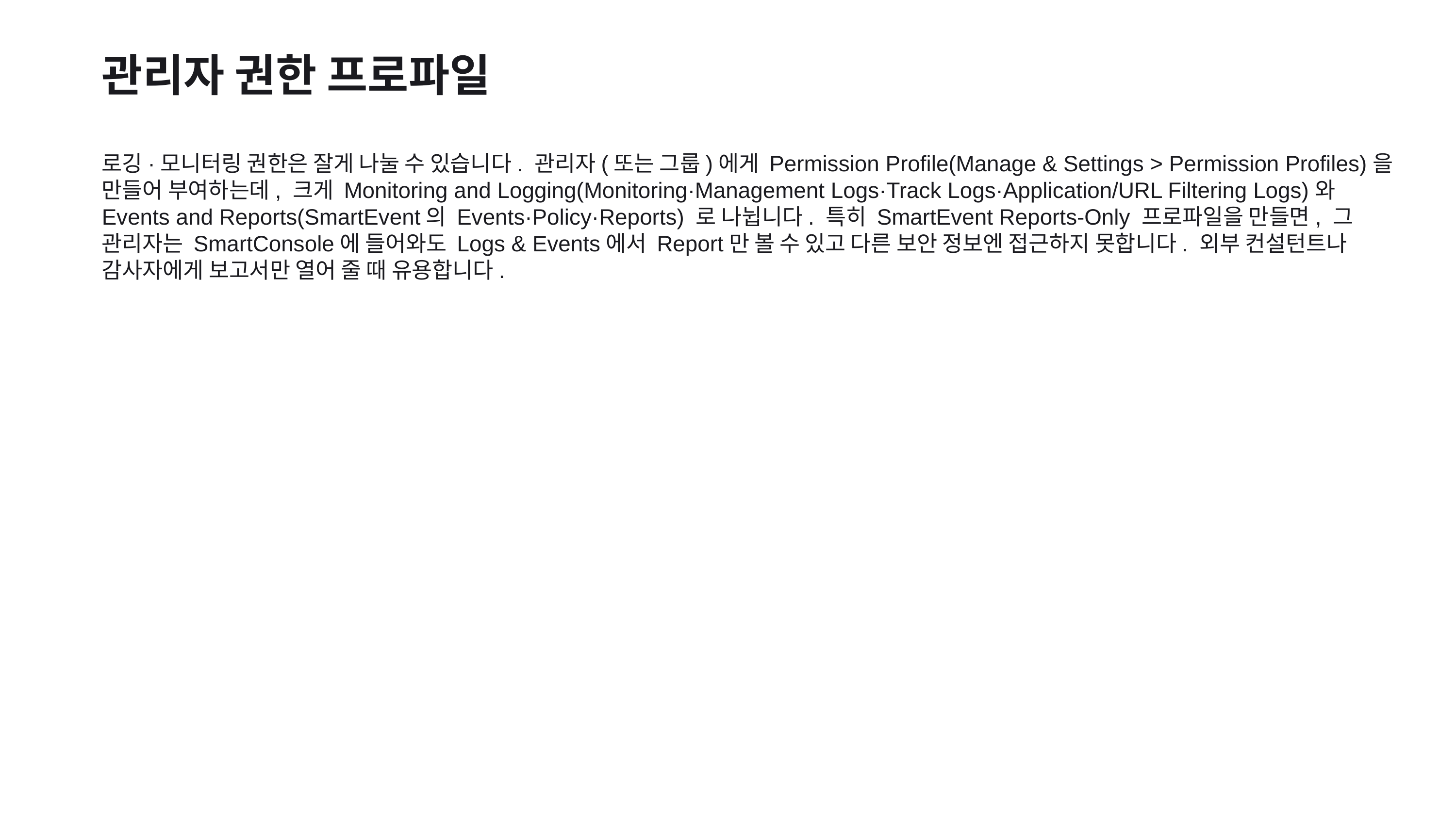

관리자 권한 프로파일
로깅·모니터링 권한은 잘게 나눌 수 있습니다. 관리자(또는 그룹)에게 Permission Profile(Manage & Settings > Permission Profiles)을 만들어 부여하는데, 크게 Monitoring and Logging(Monitoring·Management Logs·Track Logs·Application/URL Filtering Logs)와 Events and Reports(SmartEvent의 Events·Policy·Reports) 로 나뉩니다. 특히 SmartEvent Reports-Only 프로파일을 만들면, 그 관리자는 SmartConsole에 들어와도 Logs & Events에서 Report만 볼 수 있고 다른 보안 정보엔 접근하지 못합니다. 외부 컨설턴트나 감사자에게 보고서만 열어 줄 때 유용합니다.